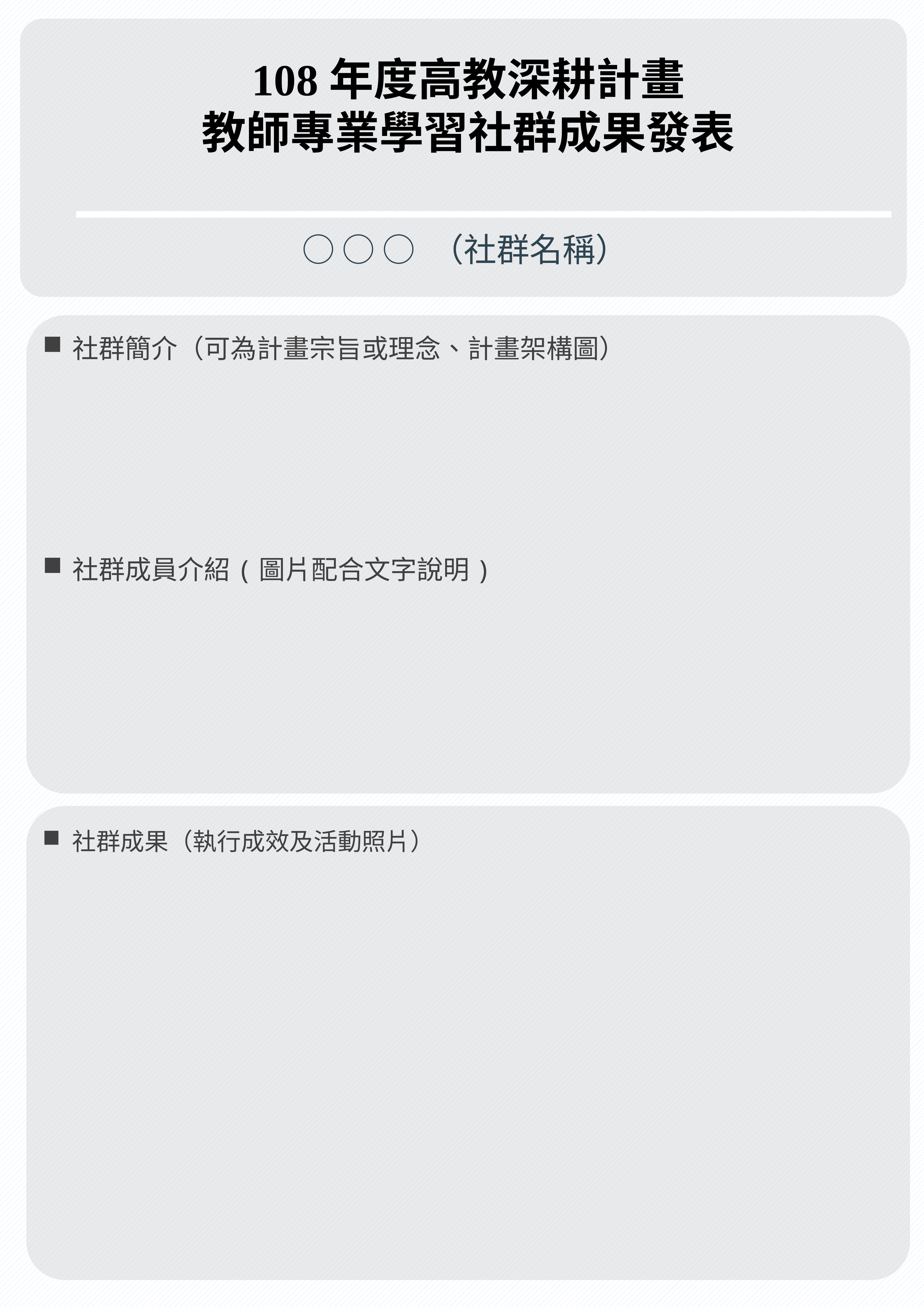

108年度高教深耕計畫
教師專業學習社群成果發表
○ ○ ○ （社群名稱）

社群簡介（可為計畫宗旨或理念、計畫架構圖）

社群成員介紹(圖片配合文字說明)

社群成果（執行成效及活動照片）